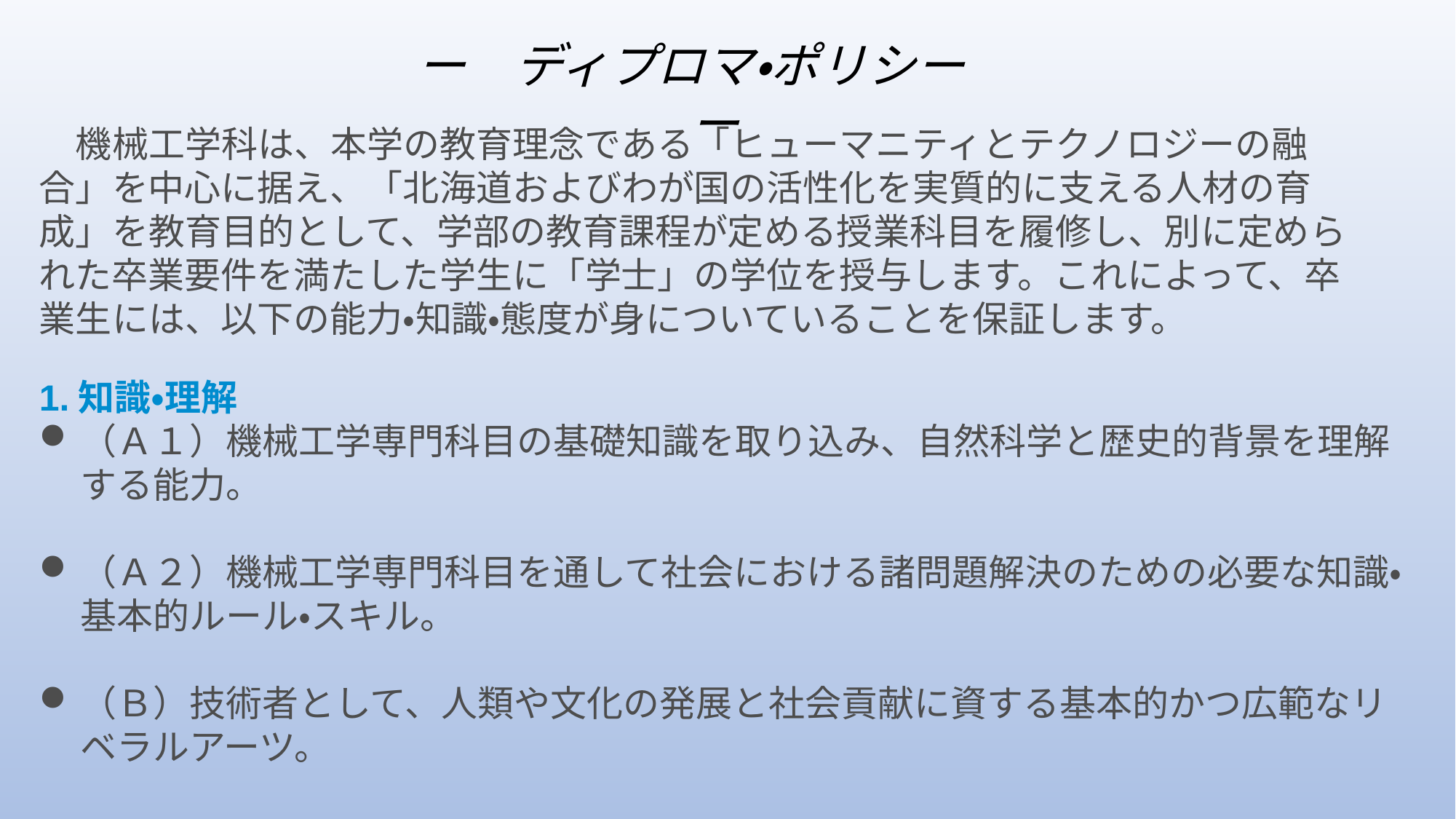

ー　ディプロマ・ポリシー　ー
　機械工学科は、本学の教育理念である「ヒューマニティとテクノロジーの融合」を中心に据え、「北海道およびわが国の活性化を実質的に支える人材の育成」を教育目的として、学部の教育課程が定める授業科目を履修し、別に定められた卒業要件を満たした学生に「学士」の学位を授与します。これによって、卒業生には、以下の能力・知識・態度が身についていることを保証します。
1.知識・理解
（Ａ１）機械工学専門科目の基礎知識を取り込み、自然科学と歴史的背景を理解する能力。

（Ａ２）機械工学専門科目を通して社会における諸問題解決のための必要な知識・基本的ルール・スキル。

（Ｂ）技術者として、人類や文化の発展と社会貢献に資する基本的かつ広範なリベラルアーツ。